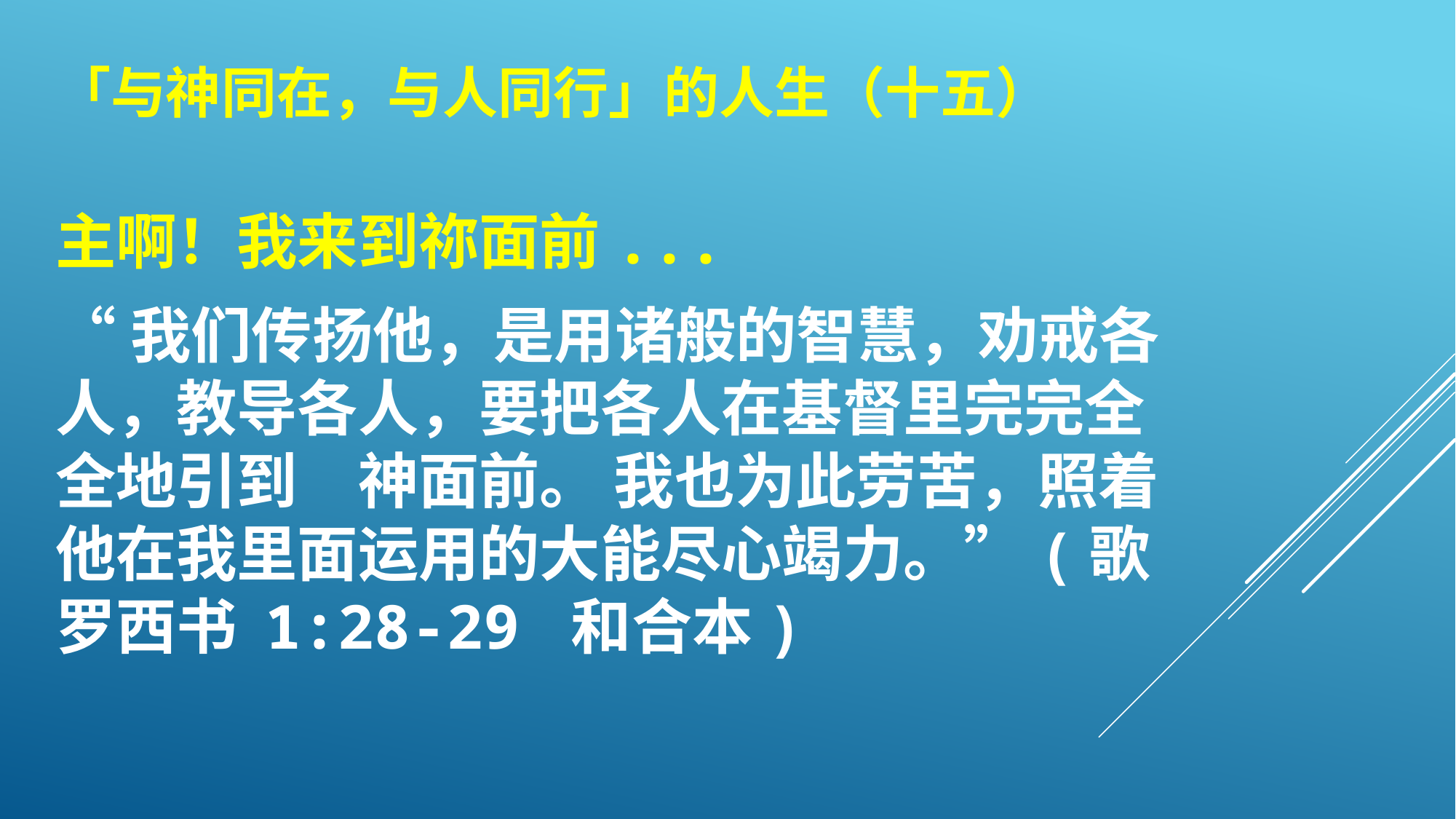

# 「与神同在，与人同行」的人生（十五）
主啊！我来到祢面前...
“我们传扬他，是用诸般的智慧，劝戒各人，教导各人，要把各人在基督里完完全全地引到　神面前。 我也为此劳苦，照着他在我里面运用的大能尽心竭力。”(歌罗西书 1:28-29 和合本)